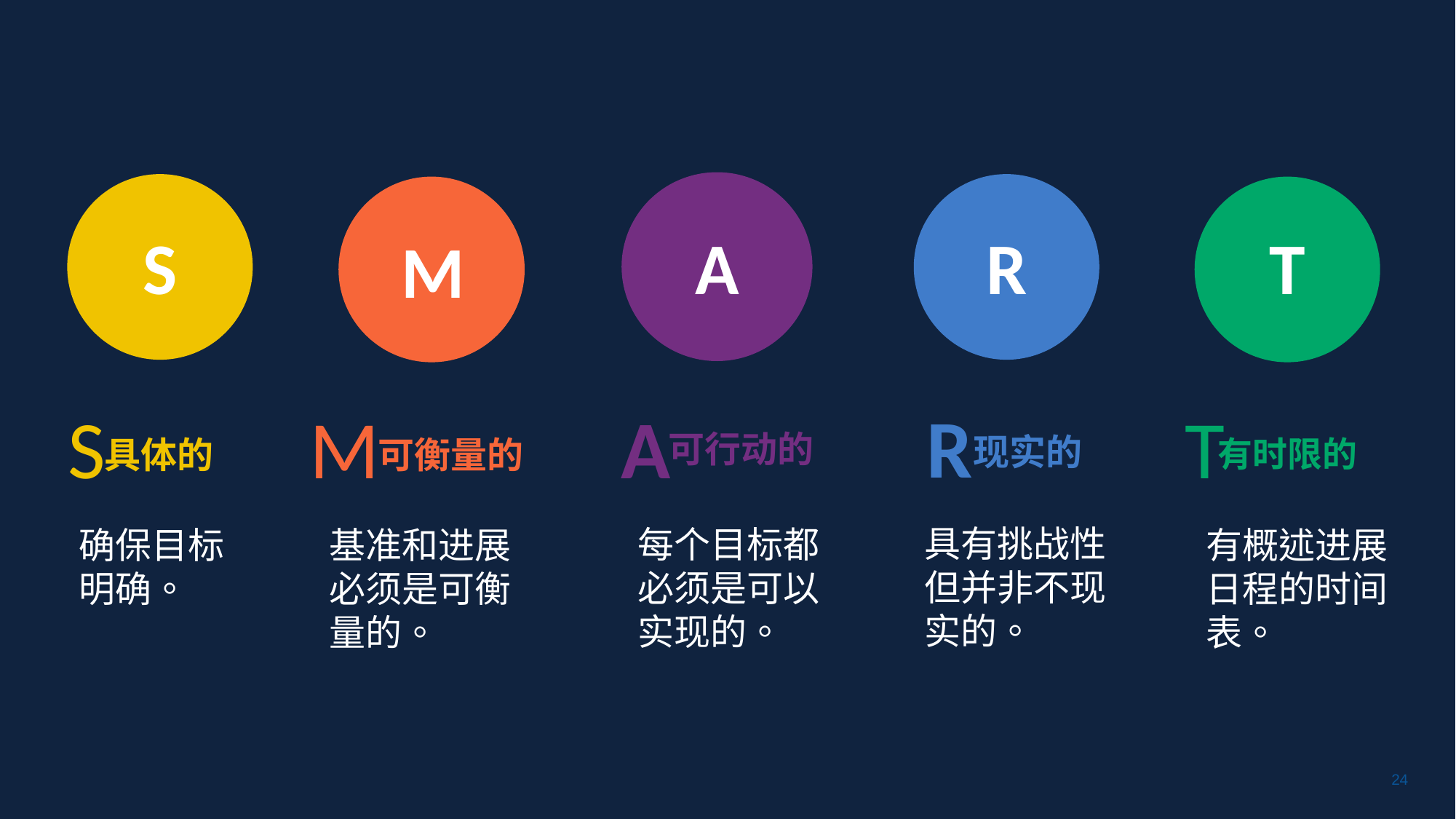

A
A
可行动的
每个目标都必须是可以实现的。

S
S
具体的
确保目标明确。

R
R
现实的
具有挑战性但并非不现实的。

M
M
可衡量的
基准和进展必须是可衡量的。

T
T
有时限的
有概述进展日程的时间表。